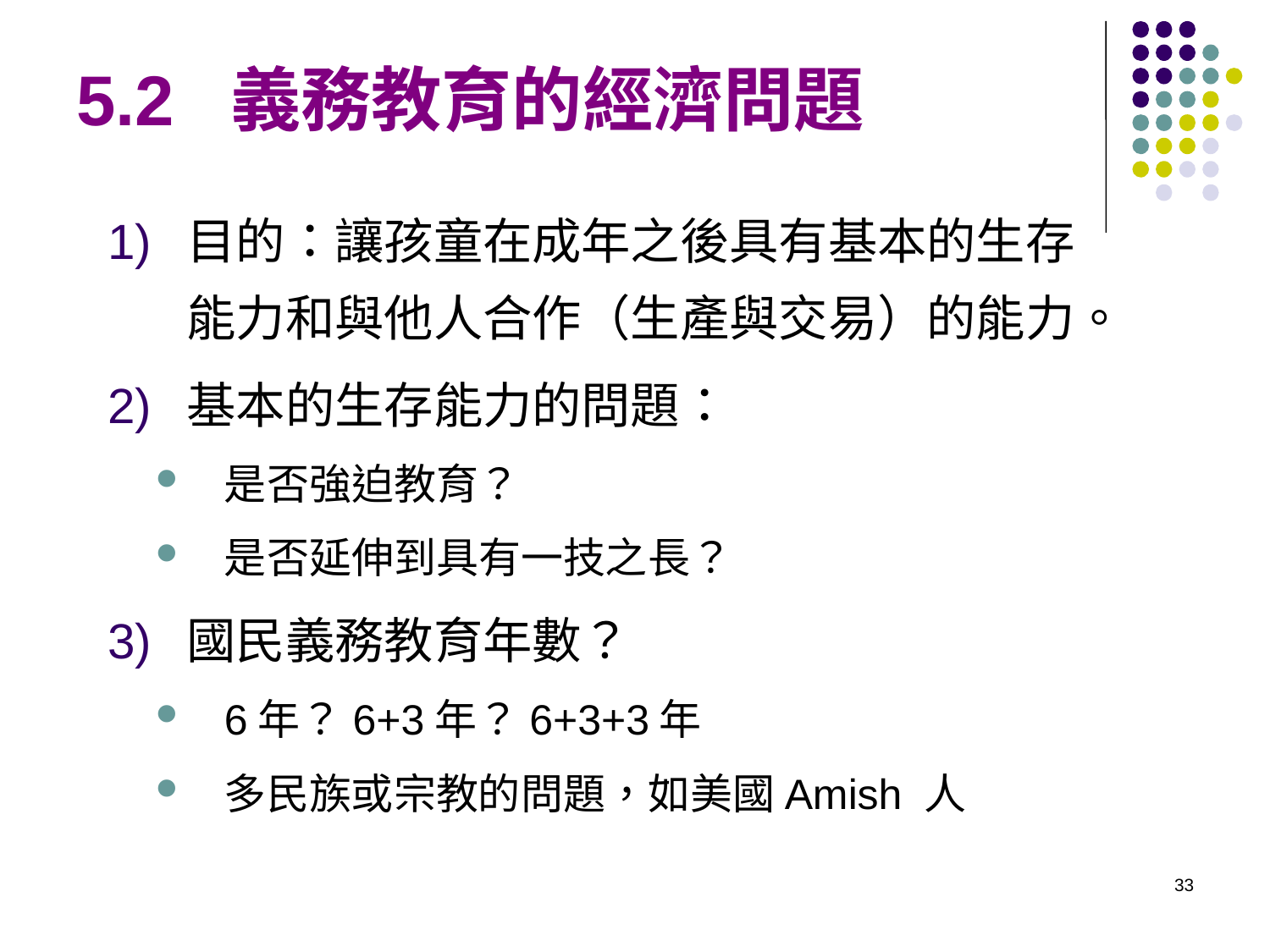

# 5.2  義務教育的經濟問題
目的：讓孩童在成年之後具有基本的生存能力和與他人合作（生產與交易）的能力。
基本的生存能力的問題：
是否強迫教育？
是否延伸到具有一技之長？
國民義務教育年數？
6年？6+3年？6+3+3年
多民族或宗教的問題，如美國Amish 人
33